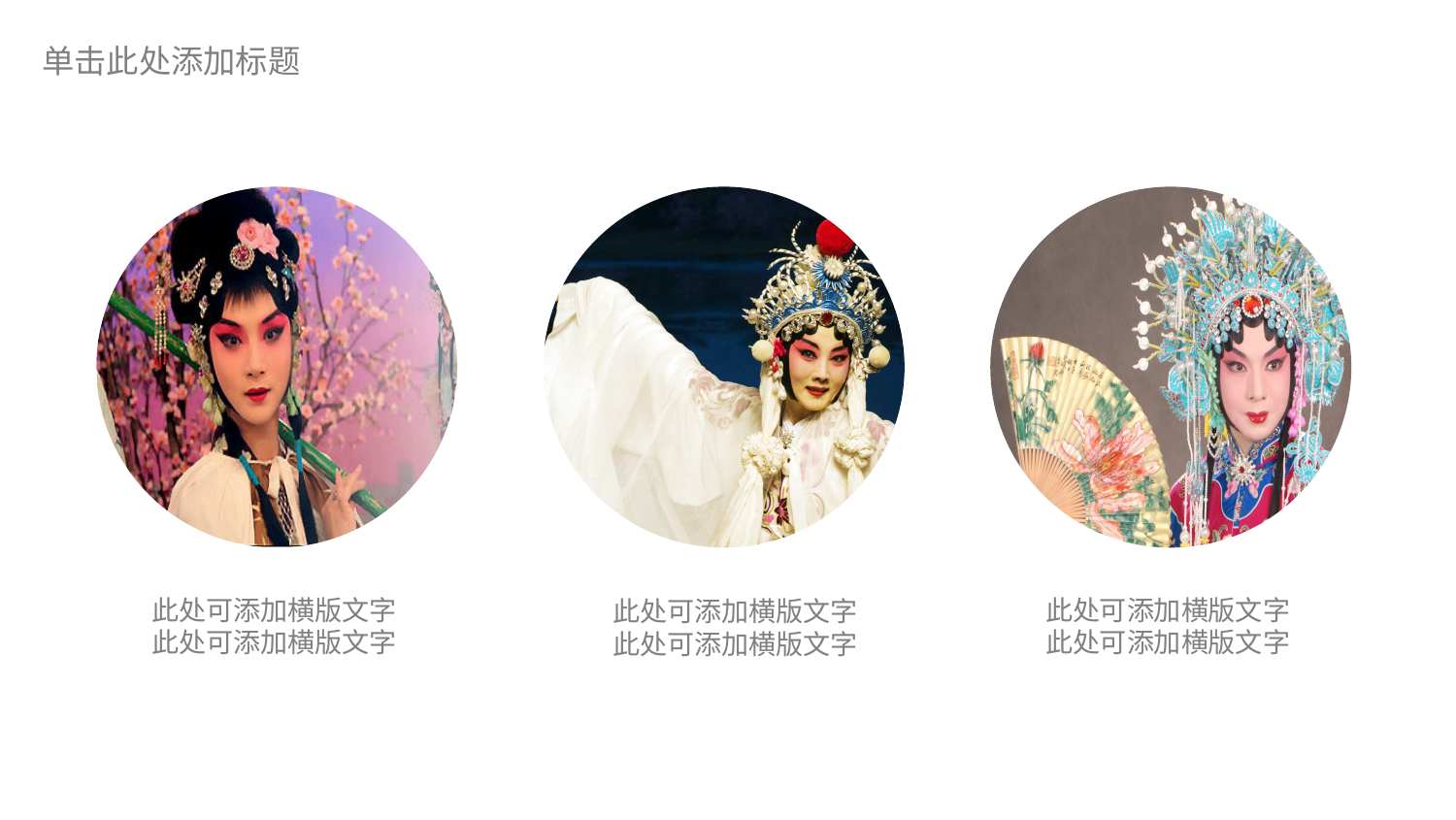

此处可添加横版文字此处可添加横版文字

此处可添加横版文字此处可添加横版文字

此处可添加横版文字此处可添加横版文字